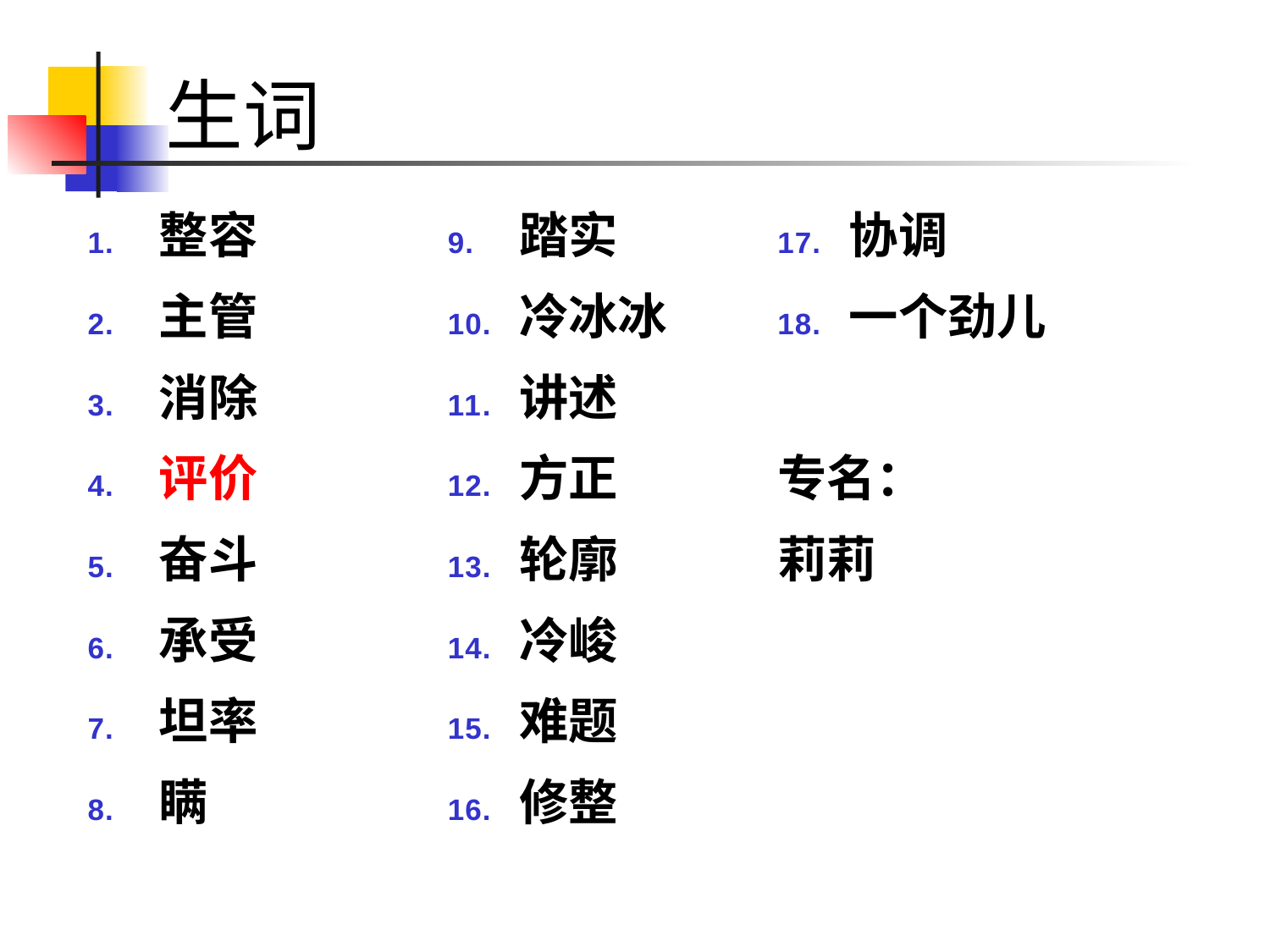

# 生词
整容
主管
消除
评价
奋斗
承受
坦率
瞒
踏实
冷冰冰
讲述
方正
轮廓
冷峻
难题
修整
协调
一个劲儿

专名：
莉莉